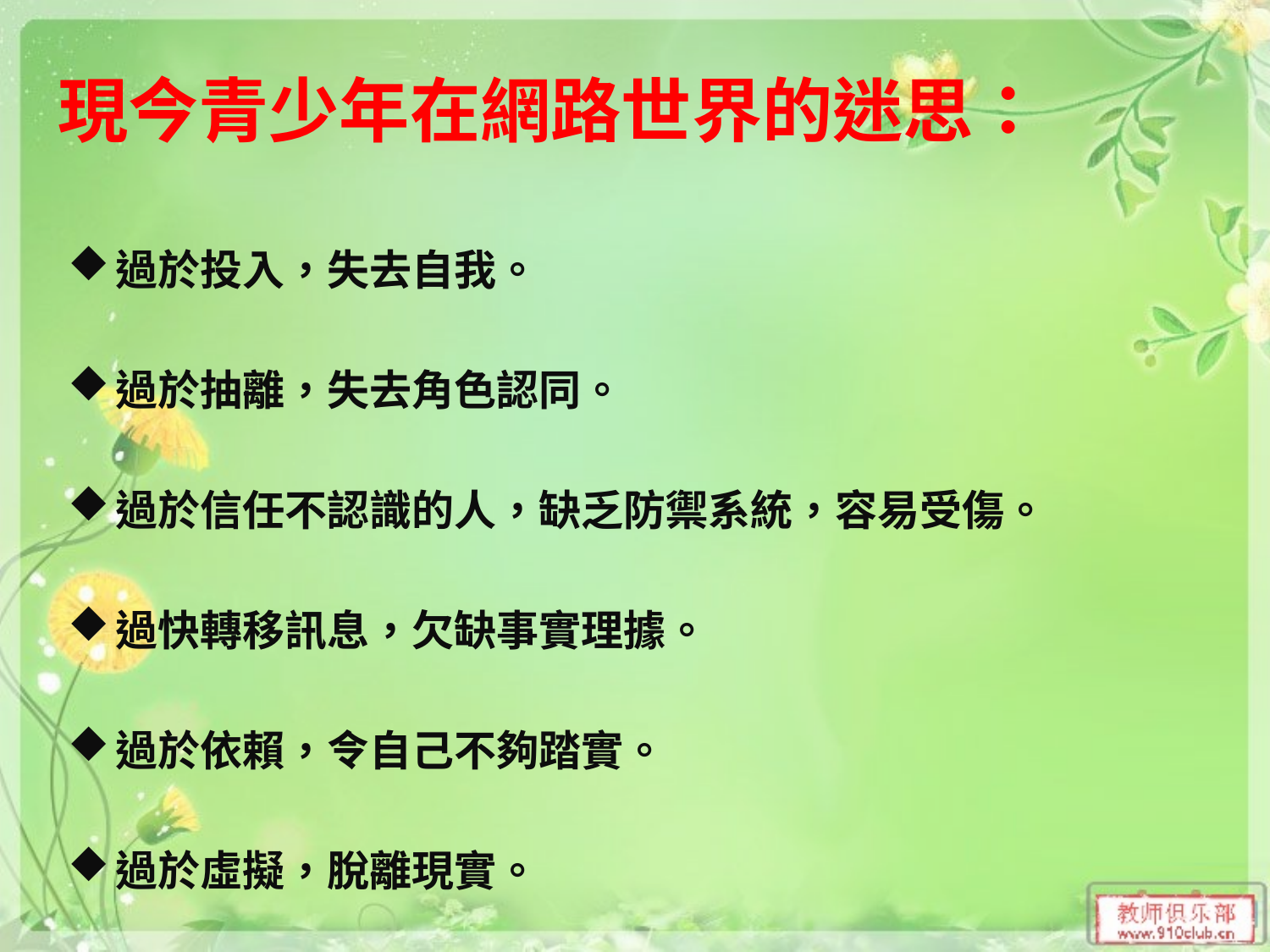

# 現今青少年在網路世界的迷思：
過於投入，失去自我。
過於抽離，失去角色認同。
過於信任不認識的人，缺乏防禦系統，容易受傷。
過快轉移訊息，欠缺事實理據。
過於依賴，令自己不夠踏實。
過於虛擬，脫離現實。